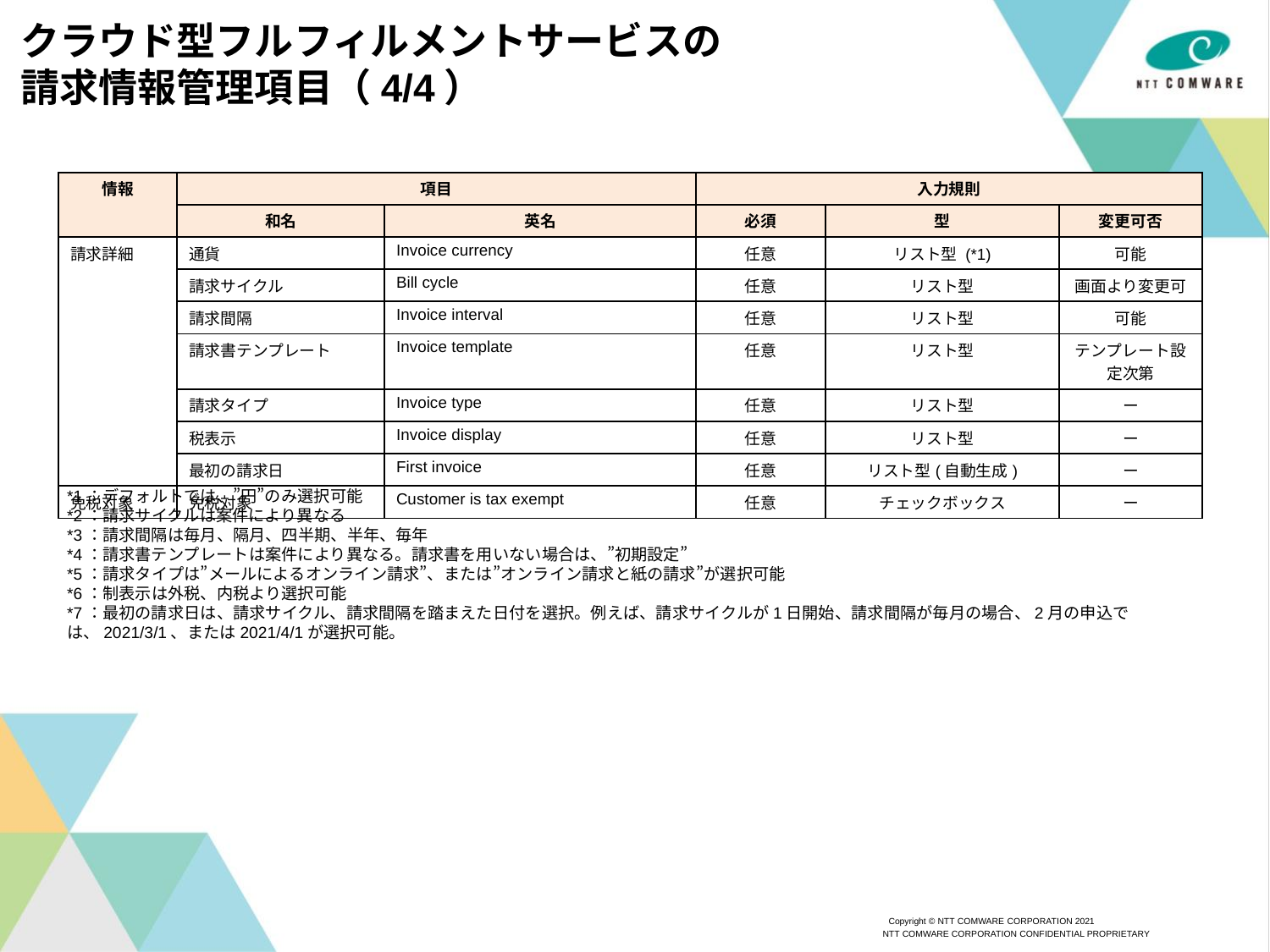

クラウド型フルフィルメントサービスの
請求情報管理項目（4/4）
| 情報 | 項目 |  | 入力規則 |  |  |
| --- | --- | --- | --- | --- | --- |
|  | 和名 | 英名 | 必須 | 型 | 変更可否 |
| 請求詳細 | 通貨 | Invoice currency | 任意 | リスト型 (\*1) | 可能 |
|  | 請求サイクル | Bill cycle | 任意 | リスト型 | 画面より変更可 |
|  | 請求間隔 | Invoice interval | 任意 | リスト型 | 可能 |
|  | 請求書テンプレート | Invoice template | 任意 | リスト型 | テンプレート設定次第 |
|  | 請求タイプ | Invoice type | 任意 | リスト型 | ー |
|  | 税表示 | Invoice display | 任意 | リスト型 | ー |
|  | 最初の請求日 | First invoice | 任意 | リスト型(自動生成) | ー |
| 免税対象 | 免税対象 | Customer is tax exempt | 任意 | チェックボックス | ー |
*1：デフォルトでは、”円”のみ選択可能
*2：請求サイクルは案件により異なる
*3：請求間隔は毎月、隔月、四半期、半年、毎年
*4：請求書テンプレートは案件により異なる。請求書を用いない場合は、”初期設定”
*5：請求タイプは”メールによるオンライン請求”、または”オンライン請求と紙の請求”が選択可能
*6：制表示は外税、内税より選択可能
*7：最初の請求日は、請求サイクル、請求間隔を踏まえた日付を選択。例えば、請求サイクルが1日開始、請求間隔が毎月の場合、2月の申込では、2021/3/1、または2021/4/1が選択可能。